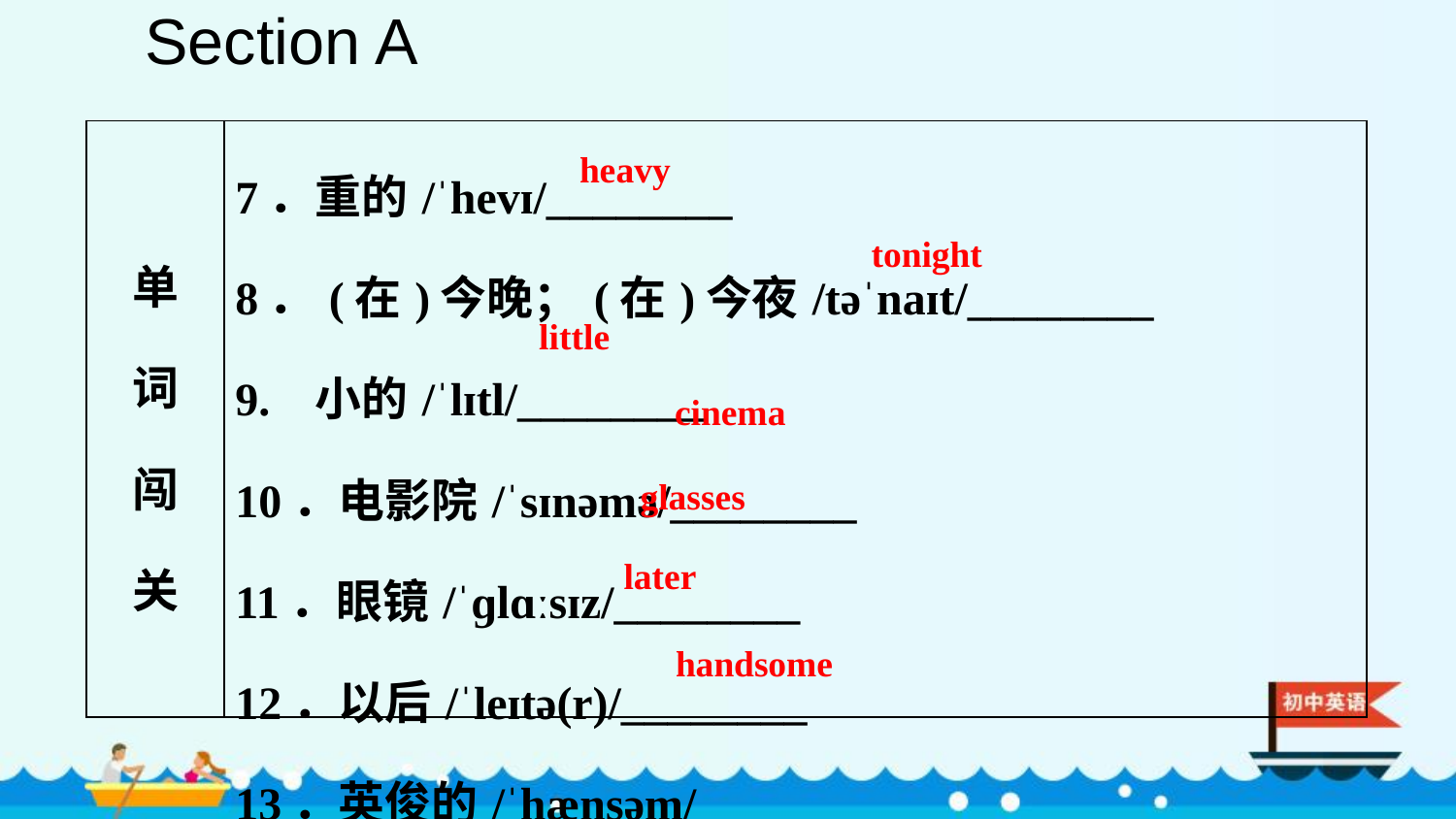

Section A

| 单 词 闯 关 | 7．重的/ˈhevɪ/\_\_\_\_\_\_\_\_ 8．(在)今晚；(在)今夜/təˈnaɪt/\_\_\_\_\_\_\_\_ 9. 小的/ˈlɪtl/\_\_\_\_\_\_\_\_ 10．电影院/ˈsɪnəmə/\_\_\_\_\_\_\_\_ 11．眼镜/ˈɡlɑːsɪz/\_\_\_\_\_\_\_\_ 12．以后/ˈleɪtə(r)/\_\_\_\_\_\_\_\_ 13．英俊的/ˈhænsəm/\_\_\_\_\_\_\_\_ |
| --- | --- |
heavy
tonight
little
cinema
glasses
later
handsome